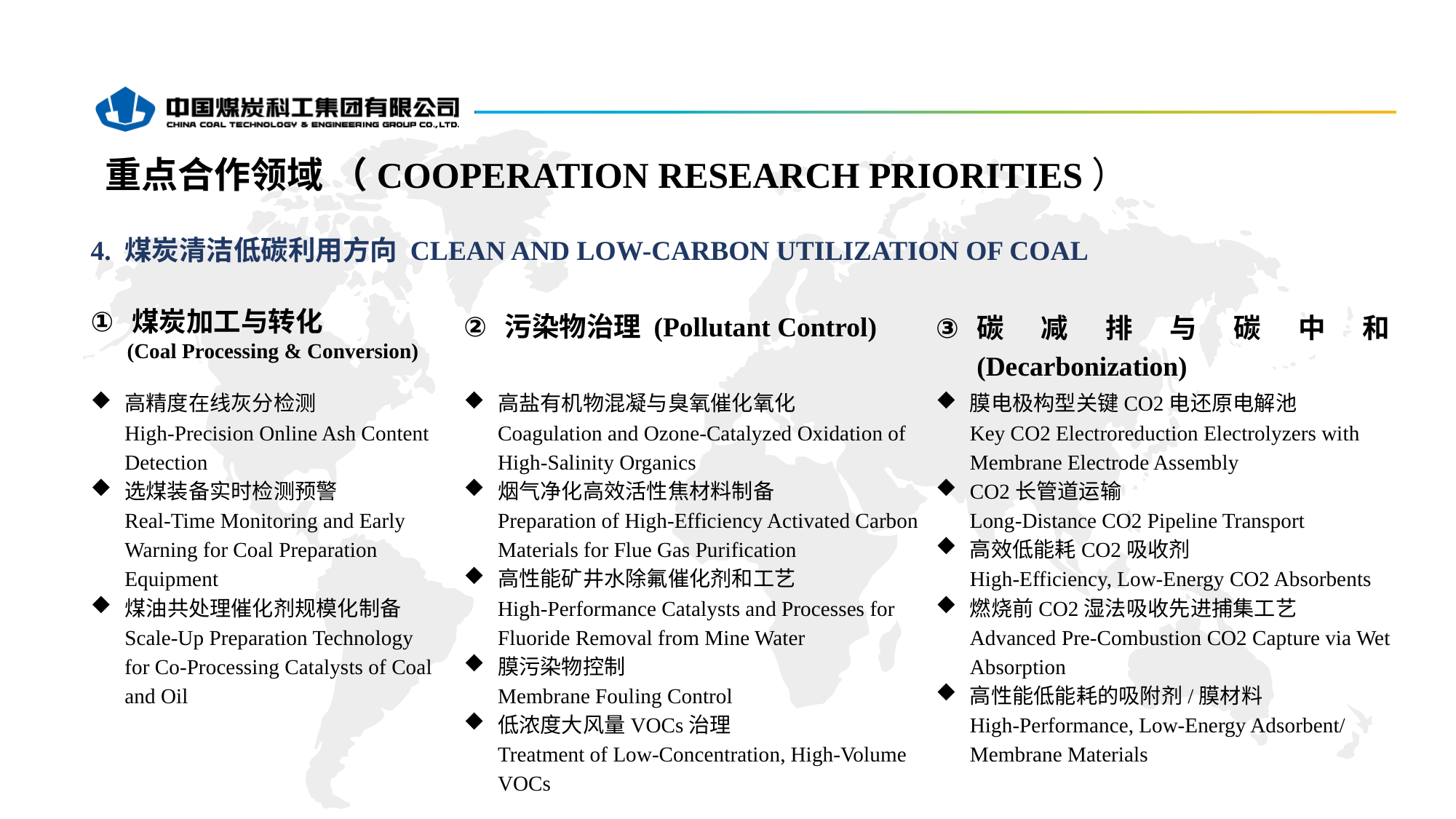

重点合作领域 （COOPERATION RESEARCH PRIORITIES）
4. 煤炭清洁低碳利用方向 CLEAN AND LOW-CARBON UTILIZATION OF COAL
煤炭加工与转化
        (Coal Processing & Conversion)
污染物治理 (Pollutant Control)
碳减排与碳中和 (Decarbonization)
高精度在线灰分检测
High-Precision Online Ash Content Detection
选煤装备实时检测预警
Real-Time Monitoring and Early Warning for Coal Preparation Equipment
煤油共处理催化剂规模化制备
Scale-Up Preparation Technology for Co-Processing Catalysts of Coal and Oil
高盐有机物混凝与臭氧催化氧化
Coagulation and Ozone-Catalyzed Oxidation of High-Salinity Organics
烟气净化高效活性焦材料制备
Preparation of High-Efficiency Activated Carbon Materials for Flue Gas Purification
高性能矿井水除氟催化剂和工艺
High-Performance Catalysts and Processes for Fluoride Removal from Mine Water
膜污染物控制
Membrane Fouling Control
低浓度大风量VOCs治理
Treatment of Low-Concentration, High-Volume VOCs
膜电极构型关键CO2电还原电解池
Key CO2 Electroreduction Electrolyzers with Membrane Electrode Assembly
CO2长管道运输
Long-Distance CO2 Pipeline Transport
高效低能耗CO2吸收剂
High-Efficiency, Low-Energy CO2 Absorbents
燃烧前CO2湿法吸收先进捕集工艺
Advanced Pre-Combustion CO2 Capture via Wet Absorption
高性能低能耗的吸附剂/膜材料
High-Performance, Low-Energy Adsorbent/ Membrane Materials